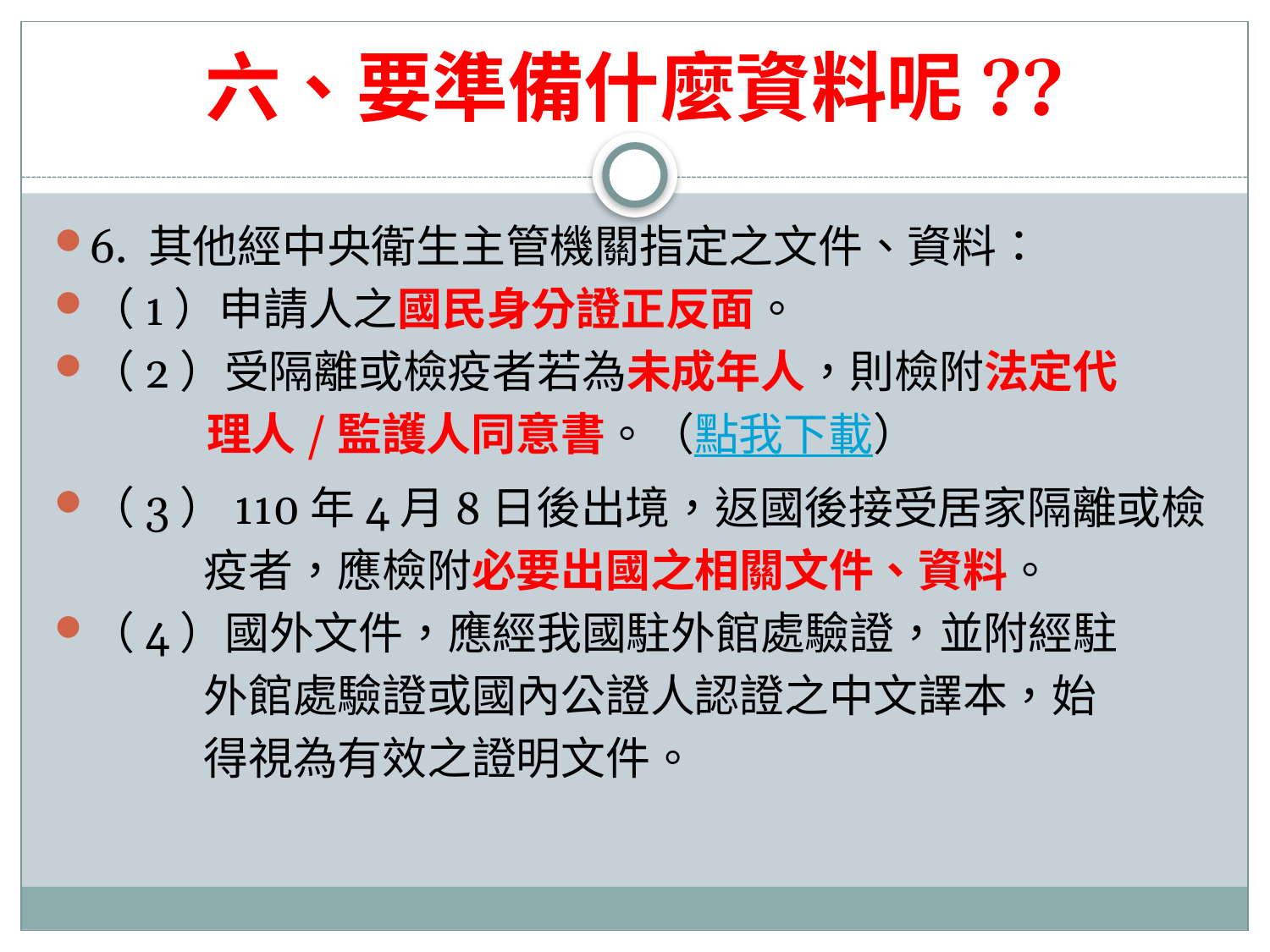

# 六、要準備什麼資料呢??
6. 其他經中央衛生主管機關指定之文件、資料：
（1）申請人之國民身分證正反面。
（2）受隔離或檢疫者若為未成年人，則檢附法定代
              理人/監護人同意書。（點我下載）
（3）110年4月8日後出境，返國後接受居家隔離或檢
              疫者，應檢附必要出國之相關文件、資料。
（4）國外文件，應經我國駐外館處驗證，並附經駐
              外館處驗證或國內公證人認證之中文譯本，始
              得視為有效之證明文件。